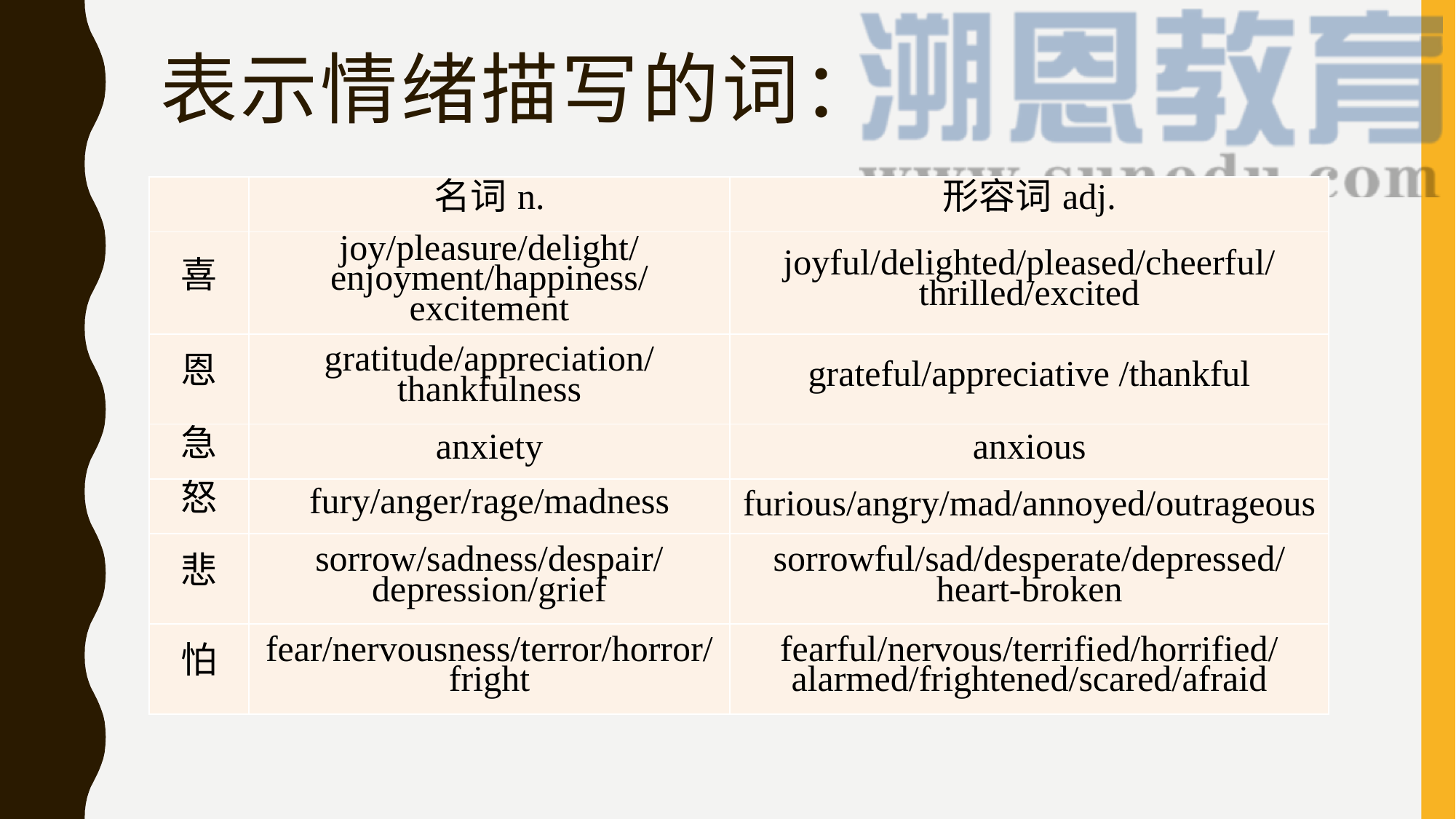

# 表示情绪描写的词：
|  | 名词n. | 形容词adj. |
| --- | --- | --- |
| 喜 | joy/pleasure/delight/enjoyment/happiness/excitement | joyful/delighted/pleased/cheerful/ thrilled/excited |
| 恩 | gratitude/appreciation/ thankfulness | grateful/appreciative /thankful |
| 急 | anxiety | anxious |
| 怒 | fury/anger/rage/madness | furious/angry/mad/annoyed/outrageous |
| 悲 | sorrow/sadness/despair/ depression/grief | sorrowful/sad/desperate/depressed/ heart-broken |
| 怕 | fear/nervousness/terror/horror/ fright | fearful/nervous/terrified/horrified/ alarmed/frightened/scared/afraid |